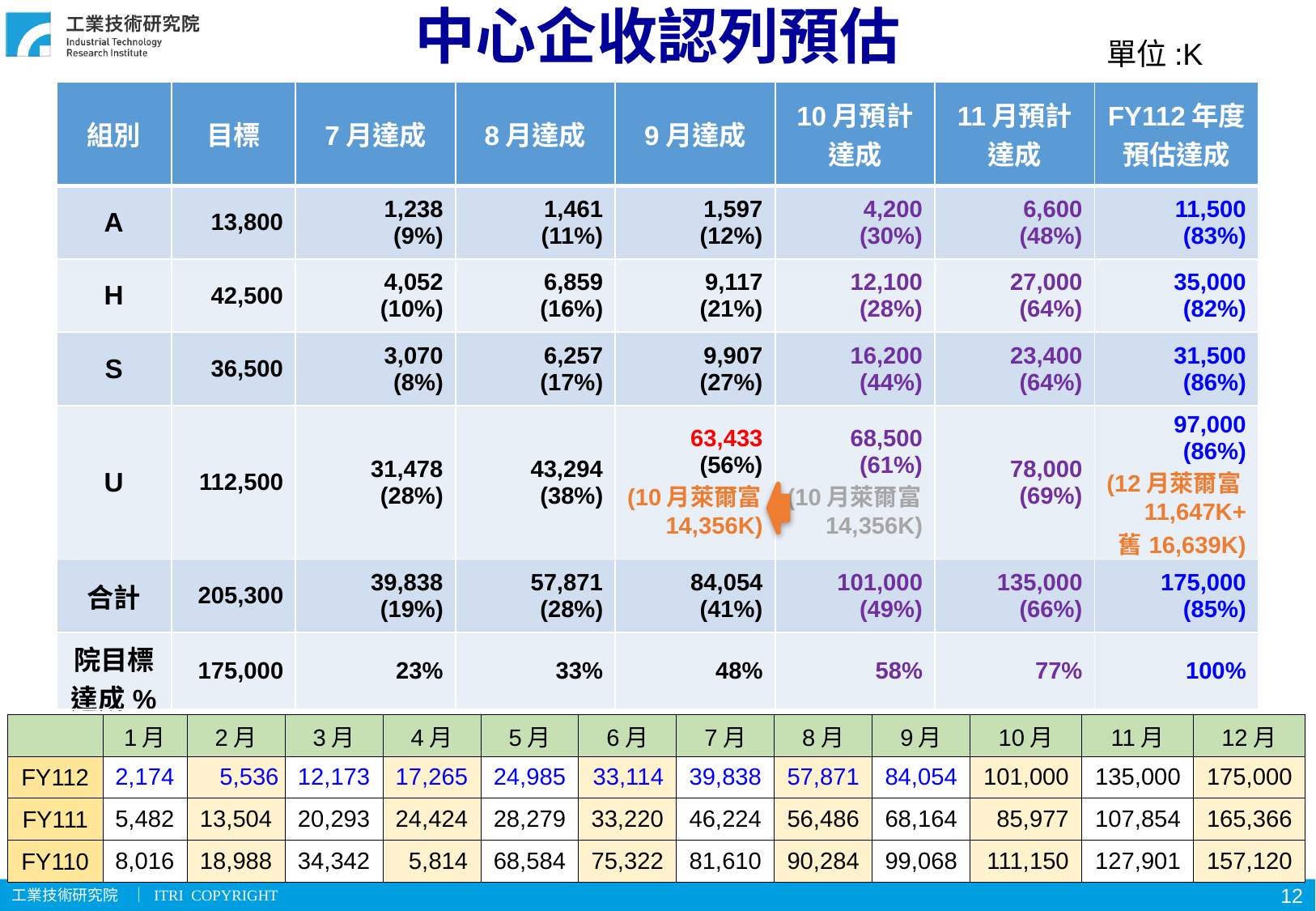

# 中心企收認列預估
單位:K
| 組別 | 目標 | 7月達成 | 8月達成 | 9月達成 | 10月預計達成 | 11月預計達成 | FY112年度預估達成 |
| --- | --- | --- | --- | --- | --- | --- | --- |
| A | 13,800 | 1,238 (9%) | 1,461 (11%) | 1,597 (12%) | 4,200 (30%) | 6,600 (48%) | 11,500 (83%) |
| H | 42,500 | 4,052 (10%) | 6,859 (16%) | 9,117 (21%) | 12,100 (28%) | 27,000 (64%) | 35,000 (82%) |
| S | 36,500 | 3,070 (8%) | 6,257 (17%) | 9,907 (27%) | 16,200 (44%) | 23,400 (64%) | 31,500 (86%) |
| U | 112,500 | 31,478 (28%) | 43,294 (38%) | 63,433 (56%) (10月萊爾富14,356K) | 68,500 (61%) (10月萊爾富14,356K) | 78,000 (69%) | 97,000 (86%) (12月萊爾富11,647K+ 舊16,639K) |
| 合計 | 205,300 | 39,838 (19%) | 57,871 (28%) | 84,054 (41%) | 101,000 (49%) | 135,000 (66%) | 175,000 (85%) |
| 院目標達成% | 175,000 | 23% | 33% | 48% | 58% | 77% | 100% |

|  | 1月 | 2月 | 3月 | 4月 | 5月 | 6月 | 7月 | 8月 | 9月 | 10月 | 11月 | 12月 |
| --- | --- | --- | --- | --- | --- | --- | --- | --- | --- | --- | --- | --- |
| FY112 | 2,174 | 5,536 | 12,173 | 17,265 | 24,985 | 33,114 | 39,838 | 57,871 | 84,054 | 101,000 | 135,000 | 175,000 |
| FY111 | 5,482 | 13,504 | 20,293 | 24,424 | 28,279 | 33,220 | 46,224 | 56,486 | 68,164 | 85,977 | 107,854 | 165,366 |
| FY110 | 8,016 | 18,988 | 34,342 | 5,814 | 68,584 | 75,322 | 81,610 | 90,284 | 99,068 | 111,150 | 127,901 | 157,120 |